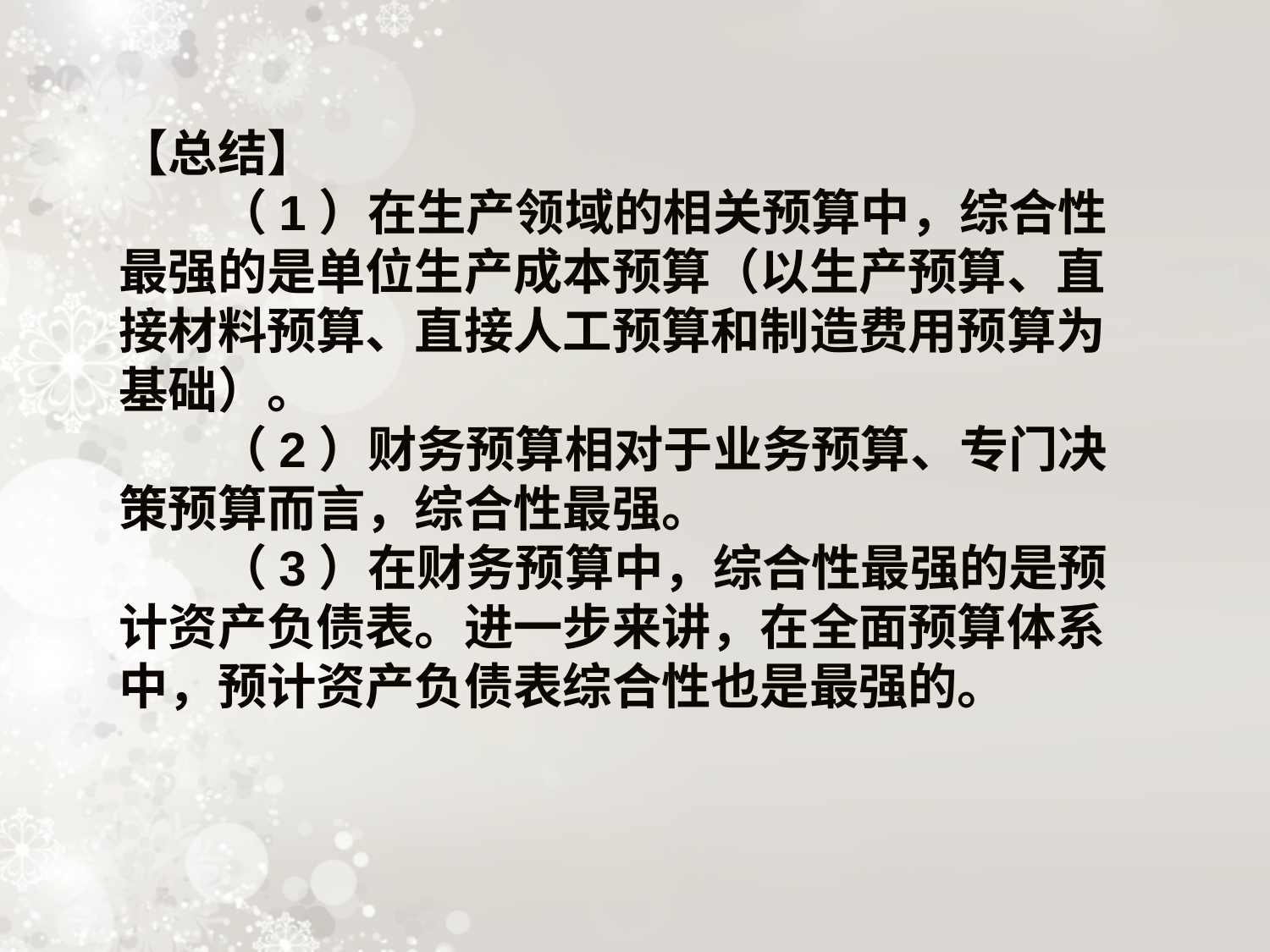

【总结】
　　（1）在生产领域的相关预算中，综合性最强的是单位生产成本预算（以生产预算、直接材料预算、直接人工预算和制造费用预算为基础）。
　　（2）财务预算相对于业务预算、专门决策预算而言，综合性最强。
　　（3）在财务预算中，综合性最强的是预计资产负债表。进一步来讲，在全面预算体系中，预计资产负债表综合性也是最强的。